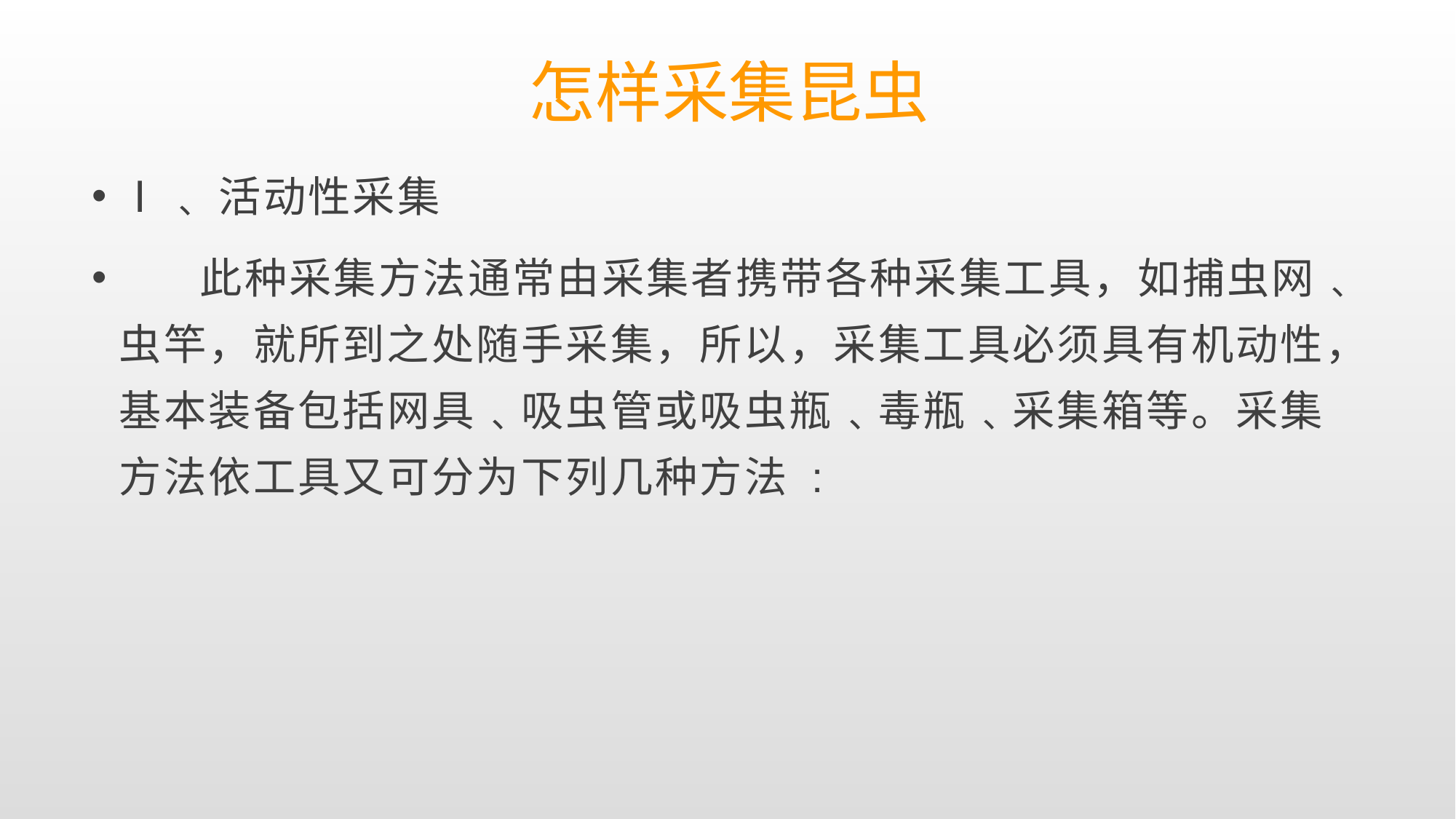

# 怎样采集昆虫
Ⅰ﹑活动性采集
      此种采集方法通常由采集者携带各种采集工具，如捕虫网﹑虫竿，就所到之处随手采集，所以，采集工具必须具有机动性，基本装备包括网具﹑吸虫管或吸虫瓶﹑毒瓶﹑采集箱等。采集方法依工具又可分为下列几种方法 :